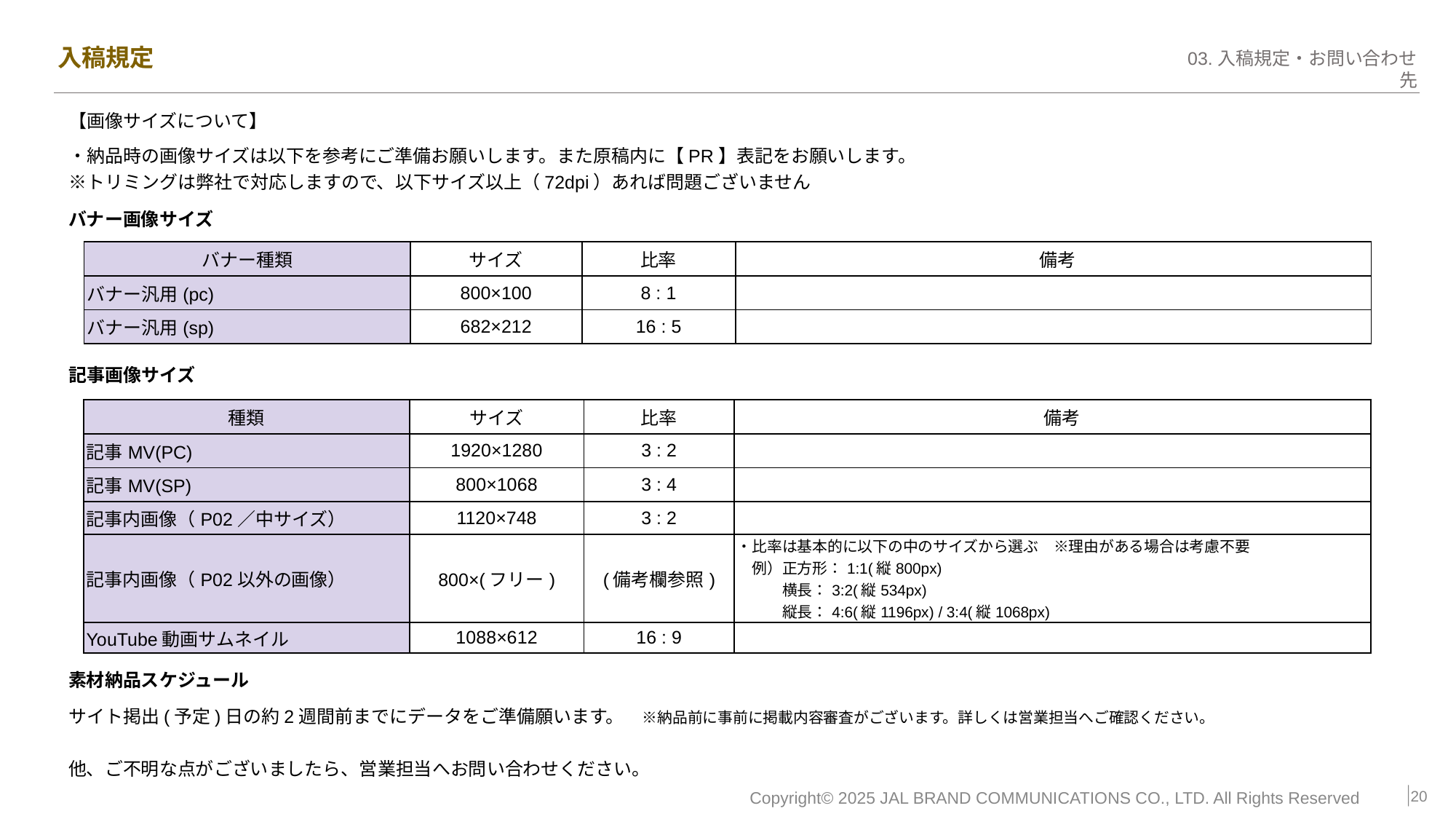

# 入稿規定
【画像サイズについて】
・納品時の画像サイズは以下を参考にご準備お願いします。また原稿内に【PR】表記をお願いします。
※トリミングは弊社で対応しますので、以下サイズ以上（72dpi）あれば問題ございません

バナー画像サイズ
| バナー種類 | サイズ | 比率 | 備考 |
| --- | --- | --- | --- |
| バナー汎用(pc) | 800×100 | 8 : 1 |  |
| バナー汎用(sp) | 682×212 | 16 : 5 |  |

記事画像サイズ
| 種類 | サイズ | 比率 | 備考 |
| --- | --- | --- | --- |
| 記事MV(PC) | 1920×1280 | 3 : 2 |  |
| 記事MV(SP) | 800×1068 | 3 : 4 |  |
| 記事内画像（P02／中サイズ） | 1120×748 | 3 : 2 |  |
| 記事内画像（P02以外の画像） | 800×(フリー) | (備考欄参照) | ・比率は基本的に以下の中のサイズから選ぶ　※理由がある場合は考慮不要 　例）正方形：1:1(縦800px) 　　　横長：3:2(縦534px) 　　　縦長：4:6(縦1196px) / 3:4(縦1068px) |
| YouTube動画サムネイル | 1088×612 | 16 : 9 |  |

素材納品スケジュール
サイト掲出(予定)日の約2週間前までにデータをご準備願います。　※納品前に事前に掲載内容審査がございます。詳しくは営業担当へご確認ください。
他、ご不明な点がございましたら、営業担当へお問い合わせください。
20
Copyright© 2025 JAL BRAND COMMUNICATIONS CO., LTD. All Rights Reserved　　｜